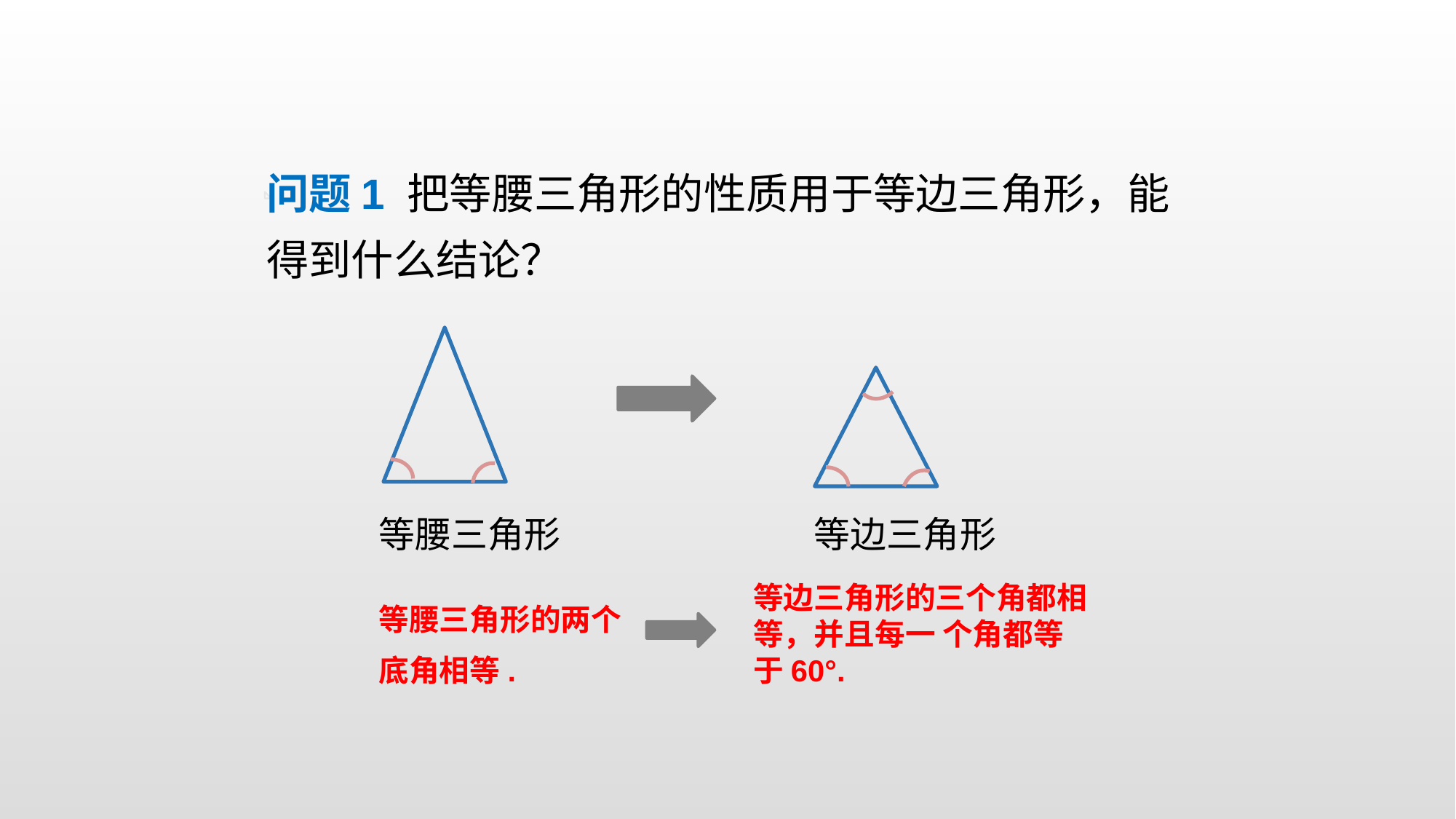

问题1 把等腰三角形的性质用于等边三角形，能得到什么结论？

等腰三角形

等边三角形

等边三角形的三个角都相等，并且每一 个角都等于60°.
等腰三角形的两个底角相等.